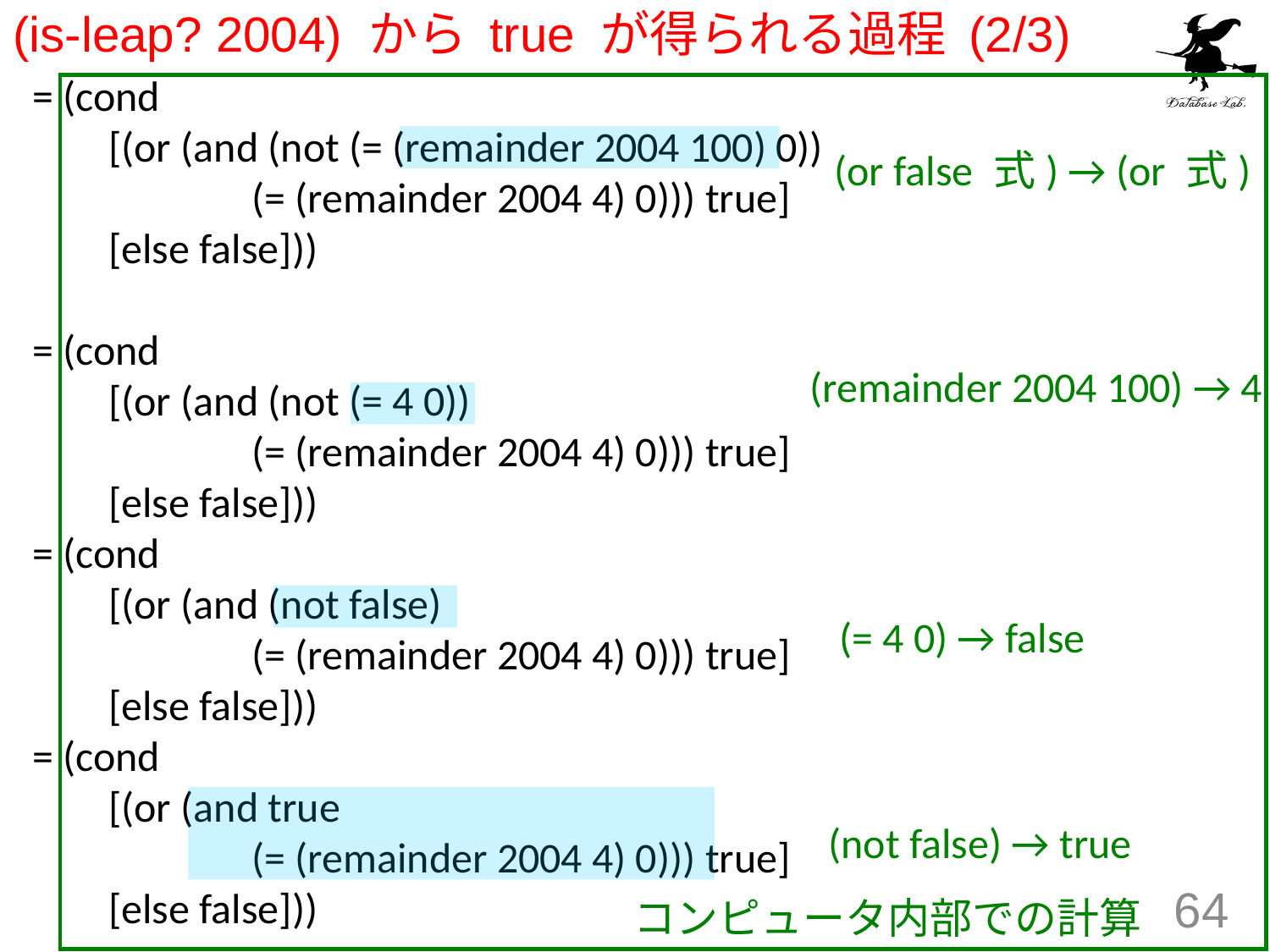

# (is-leap? 2004) から true が得られる過程 (2/3)
= (cond
        [(or (and (not (= (remainder 2004 100) 0))
                       (= (remainder 2004 4) 0))) true]
        [else false]))

= (cond
        [(or (and (not (= 4 0))
                       (= (remainder 2004 4) 0))) true]
        [else false]))
= (cond
        [(or (and (not false)
                       (= (remainder 2004 4) 0))) true]
        [else false]))
= (cond
        [(or (and true
                       (= (remainder 2004 4) 0))) true]
        [else false]))

(or false 式) → (or 式)
(remainder 2004 100) → 4

(= 4 0) → false

(not false) → true
64
コンピュータ内部での計算